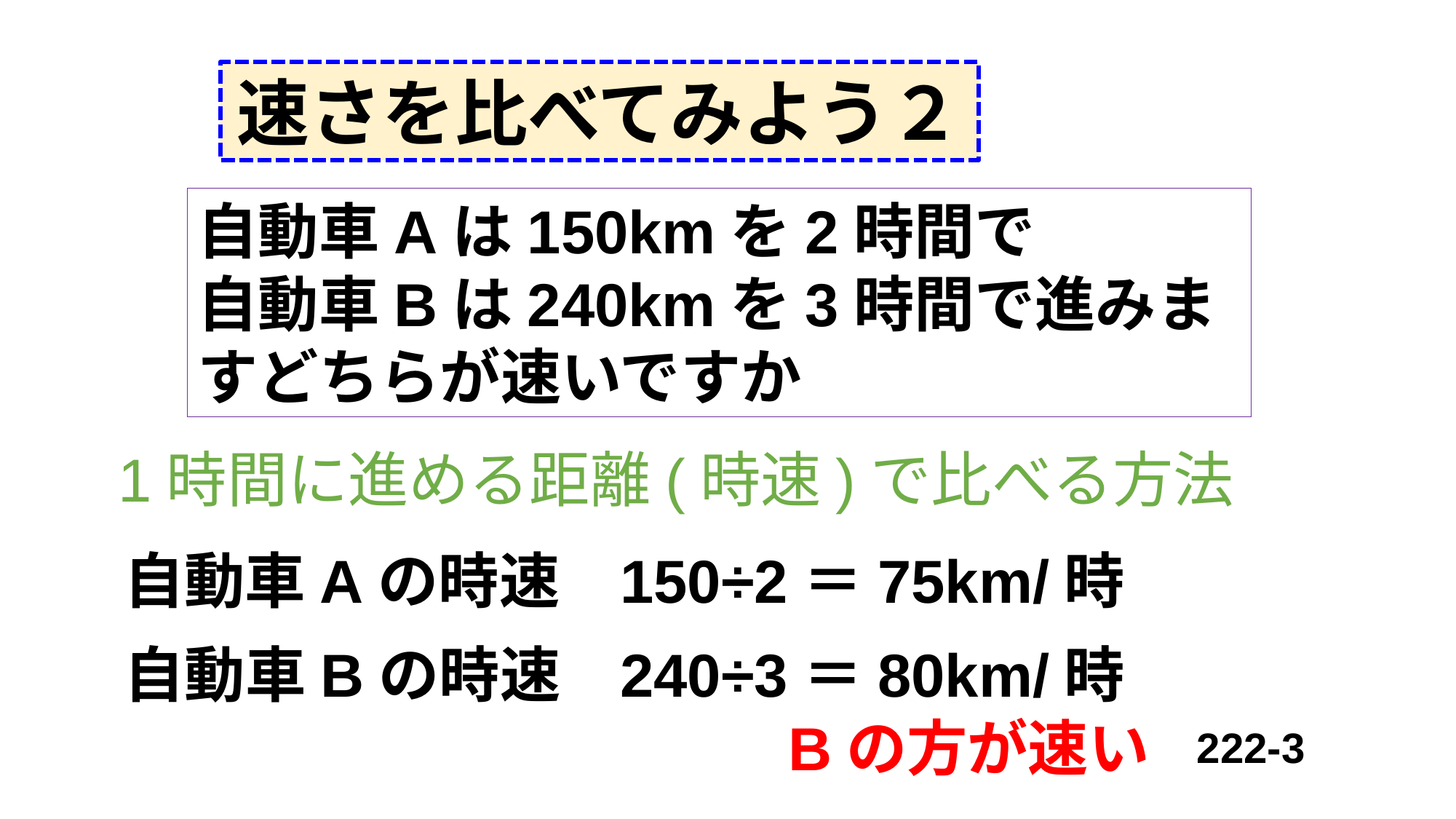

速さを比べてみよう２
自動車Aは150kmを2時間で
自動車Bは240kmを3時間で進みますどちらが速いですか
1時間に進める距離(時速)で比べる方法
自動車Aの時速
150÷2＝75km/時
自動車Bの時速
240÷3＝80km/時
Bの方が速い
222-3